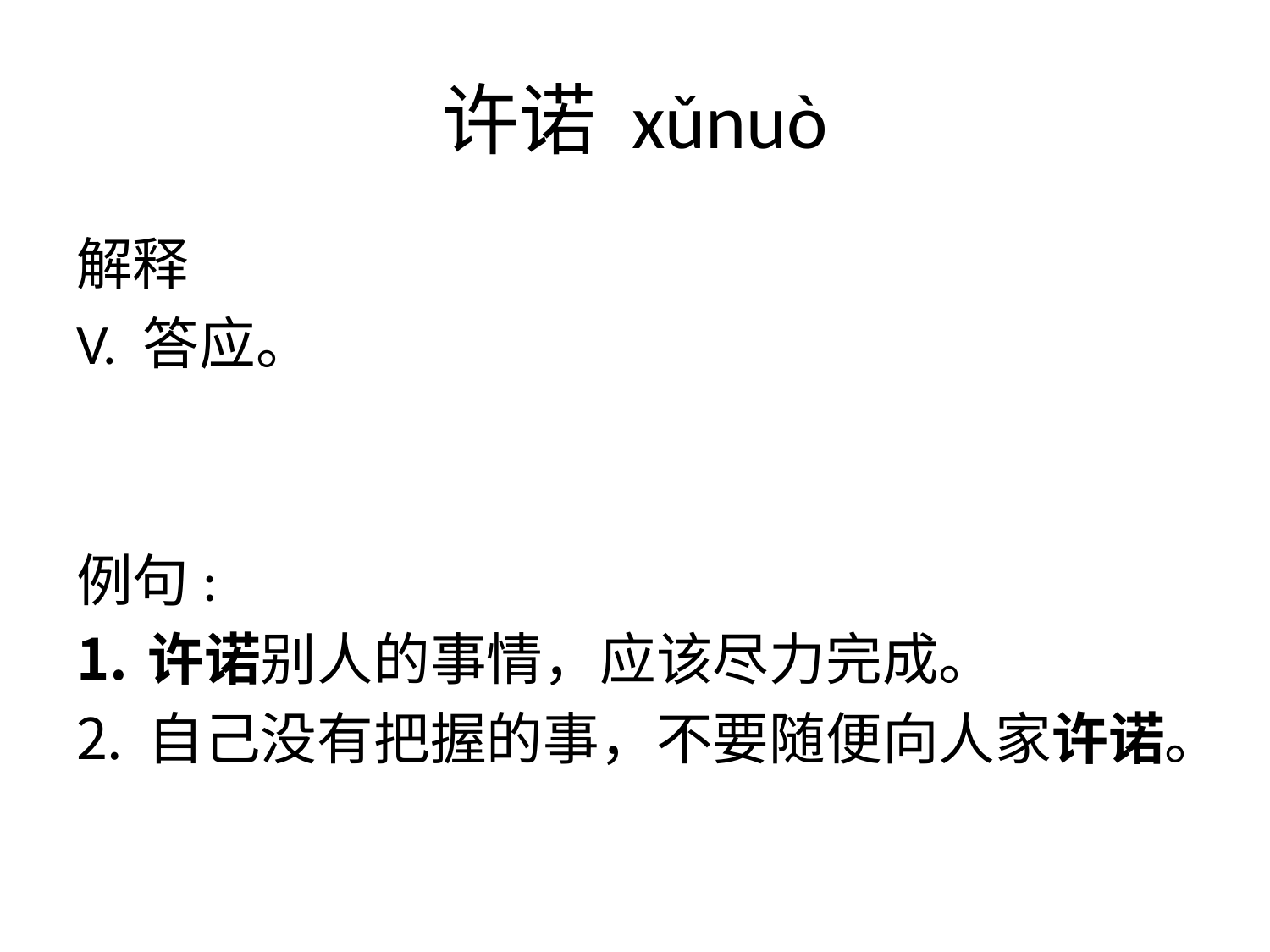

# 许诺 xǔnuò
解释
V. 答应。

例句:
许诺别人的事情，应该尽力完成。
自己没有把握的事，不要随便向人家许诺。